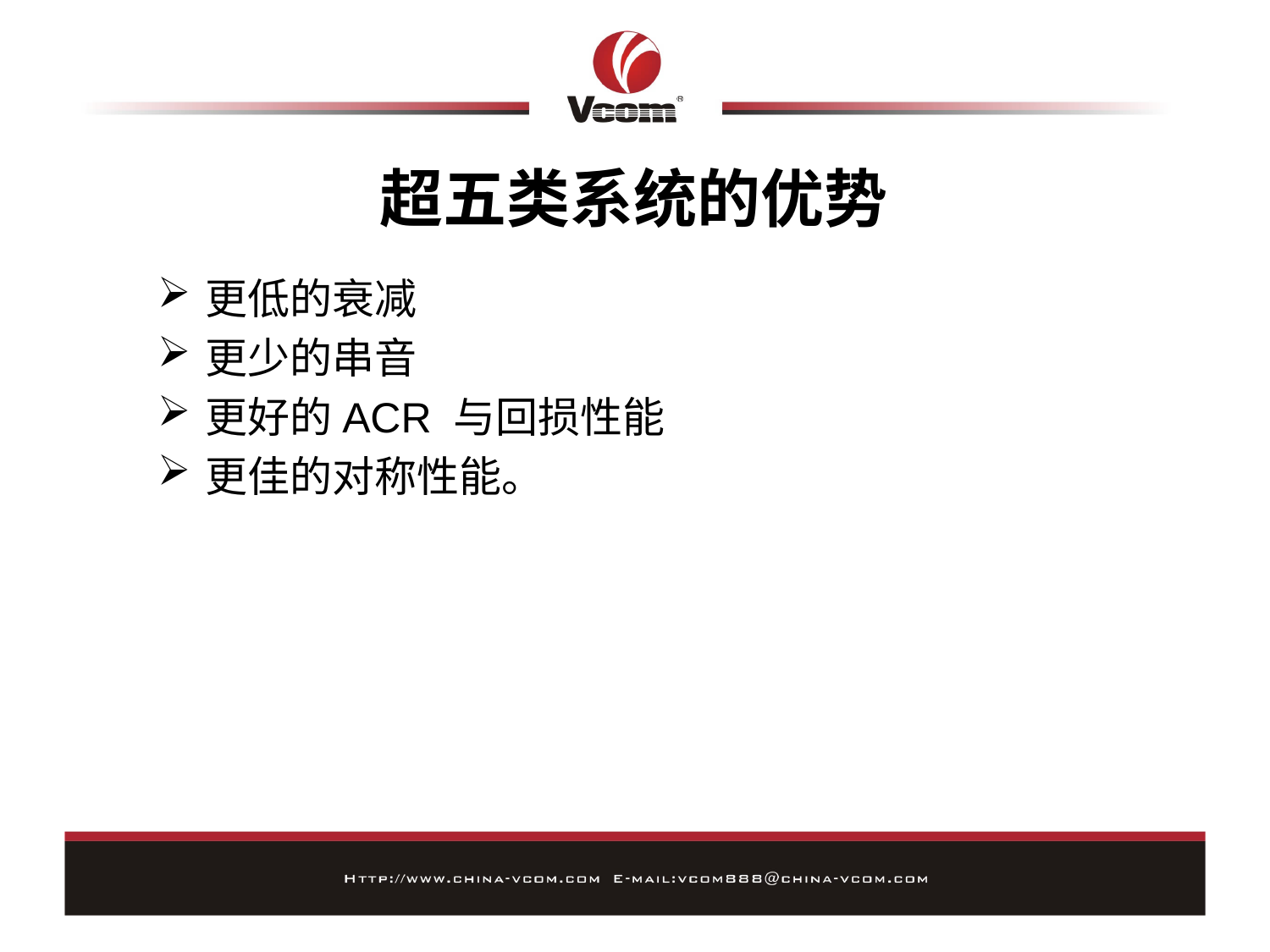

# 超五类系统的优势
更低的衰减
更少的串音
更好的ACR 与回损性能
更佳的对称性能。